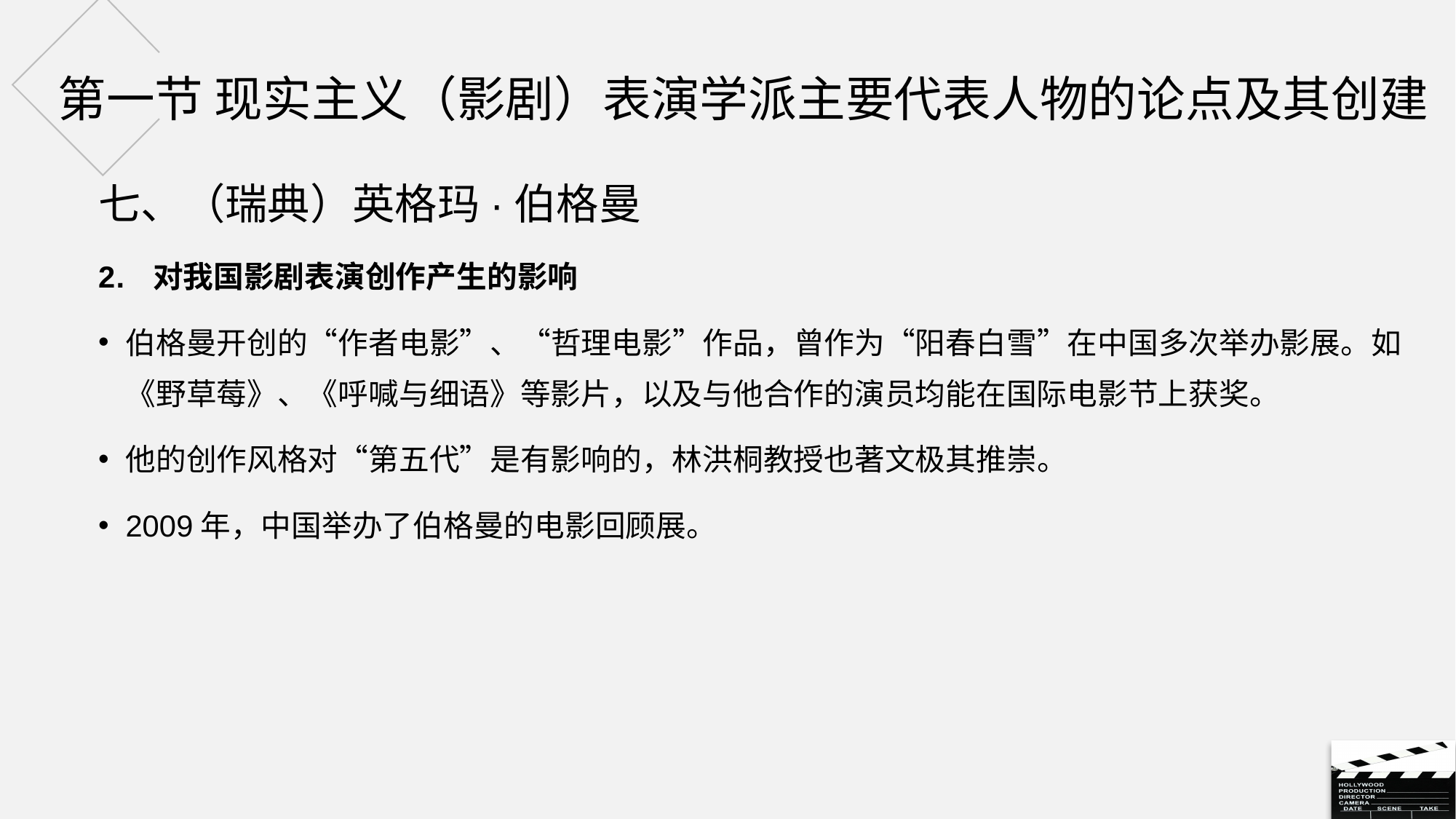

# 第一节 现实主义（影剧）表演学派主要代表人物的论点及其创建
七、（瑞典）英格玛·伯格曼
对我国影剧表演创作产生的影响
伯格曼开创的“作者电影”、“哲理电影”作品，曾作为“阳春白雪”在中国多次举办影展。如《野草莓》、《呼喊与细语》等影片，以及与他合作的演员均能在国际电影节上获奖。
他的创作风格对“第五代”是有影响的，林洪桐教授也著文极其推崇。
2009年，中国举办了伯格曼的电影回顾展。